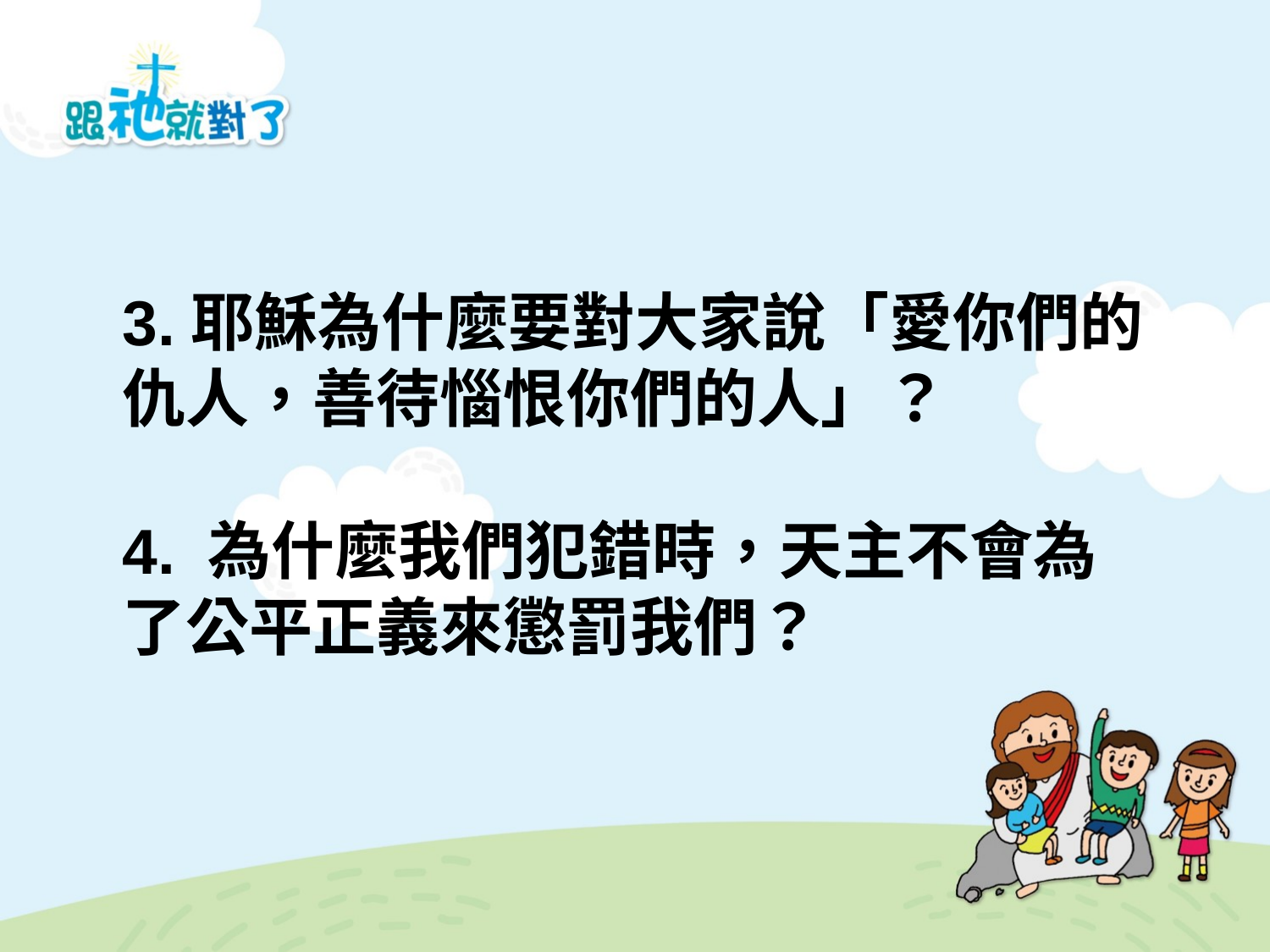

3.耶穌為什麼要對大家說「愛你們的仇人，善待惱恨你們的人」？

4. 為什麼我們犯錯時，天主不會為了公平正義來懲罰我們？